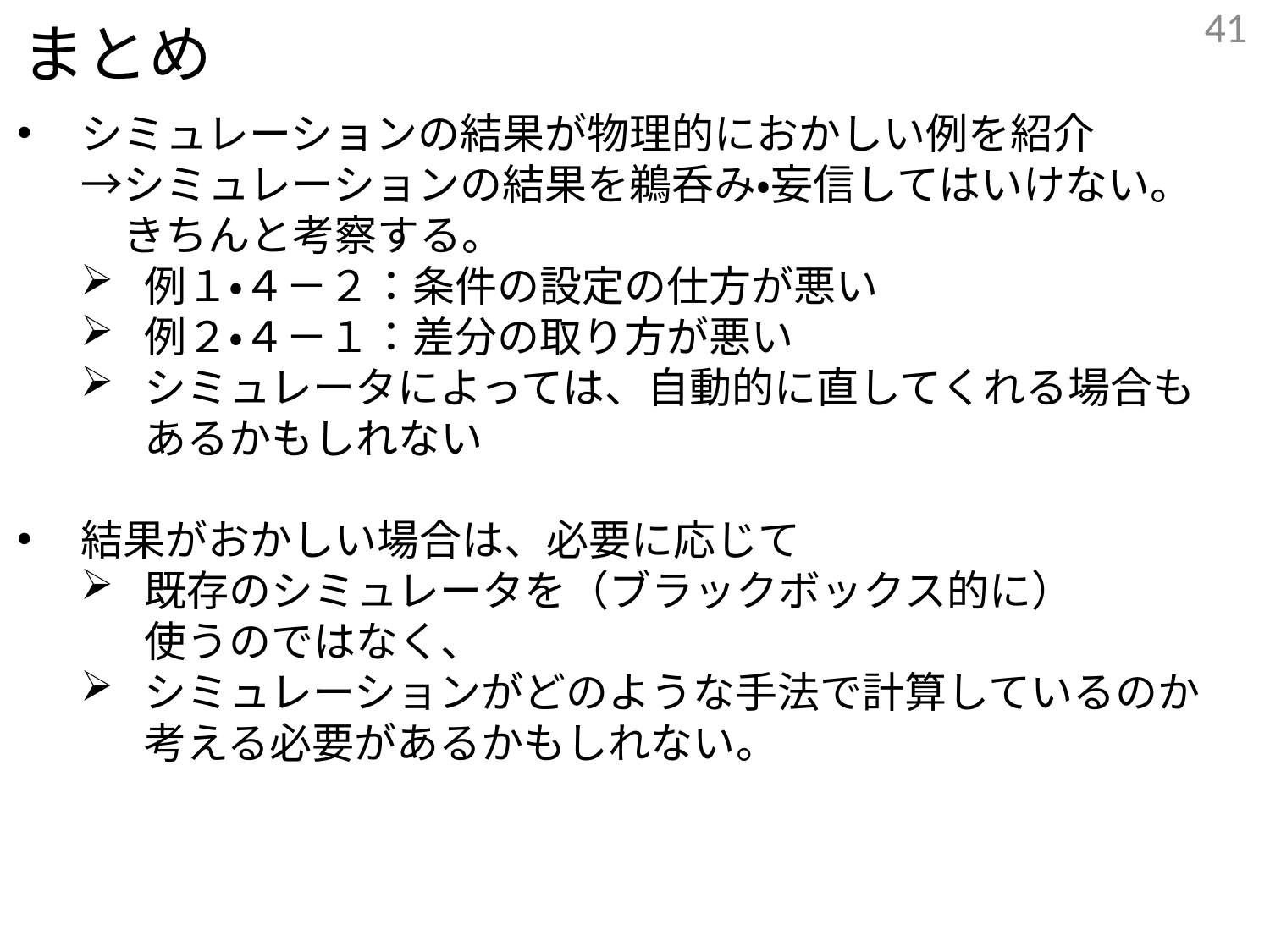

41
まとめ

シミュレーションの結果が物理的におかしい例を紹介
→シミュレーションの結果を鵜呑み・妄信してはいけない。
　きちんと考察する。
例１・４－２：条件の設定の仕方が悪い
例２・４－１：差分の取り方が悪い
シミュレータによっては、自動的に直してくれる場合も
あるかもしれない

結果がおかしい場合は、必要に応じて
既存のシミュレータを（ブラックボックス的に）
使うのではなく、
シミュレーションがどのような手法で計算しているのか
考える必要があるかもしれない。